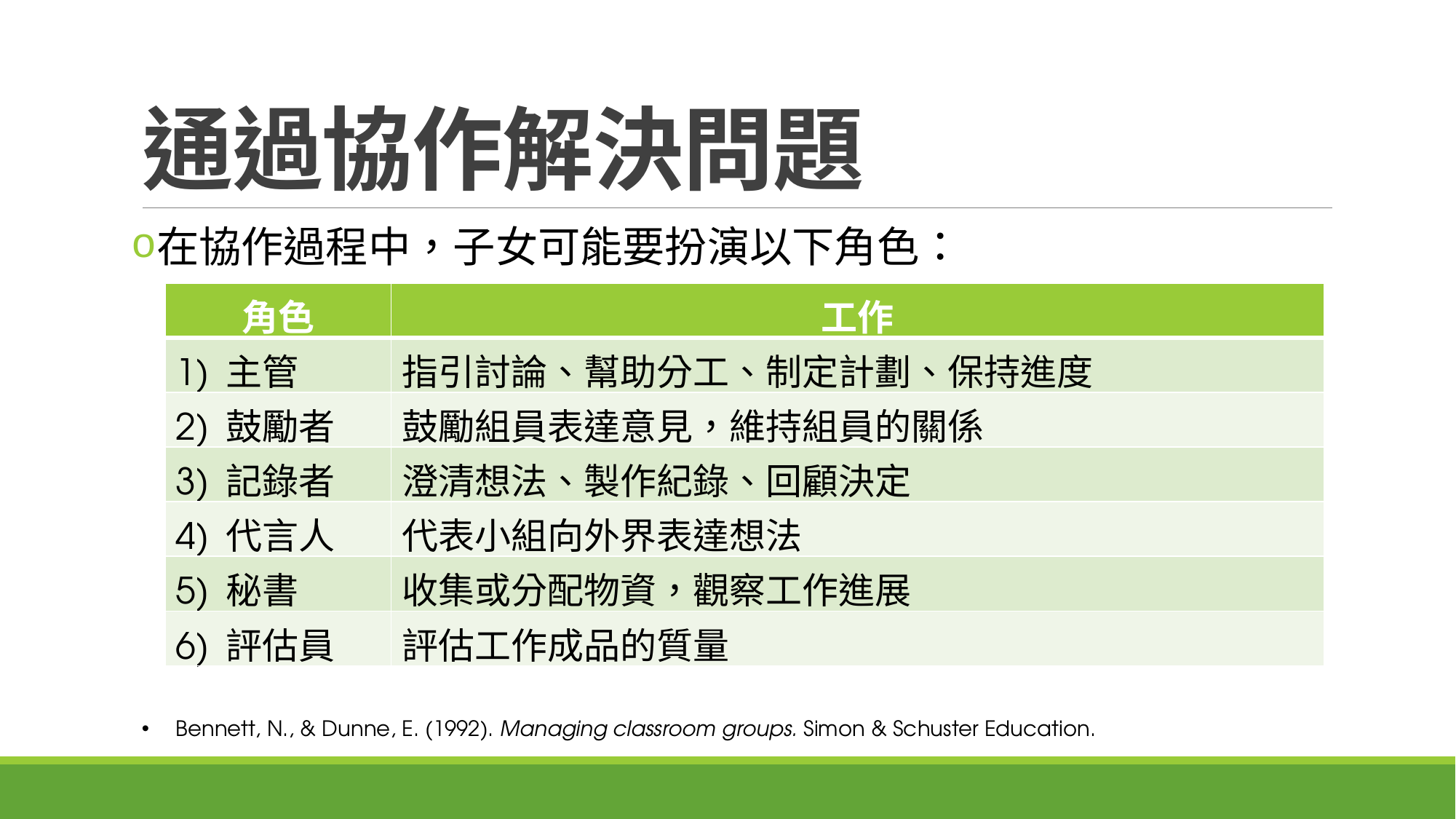

# 通過協作解決問題
在協作過程中，子女可能要扮演以下角色：

| 角色 | 工作 |
| --- | --- |
| 1) 主管 | 指引討論、幫助分工、制定計劃、保持進度 |
| 2) 鼓勵者 | 鼓勵組員表達意見，維持組員的關係 |
| 3) 記錄者 | 澄清想法、製作紀錄、回顧決定 |
| 4) 代言人 | 代表小組向外界表達想法 |
| 5) 秘書 | 收集或分配物資，觀察工作進展 |
| 6) 評估員 | 評估工作成品的質量 |
Bennett, N., & Dunne, E. (1992). Managing classroom groups. Simon & Schuster Education.